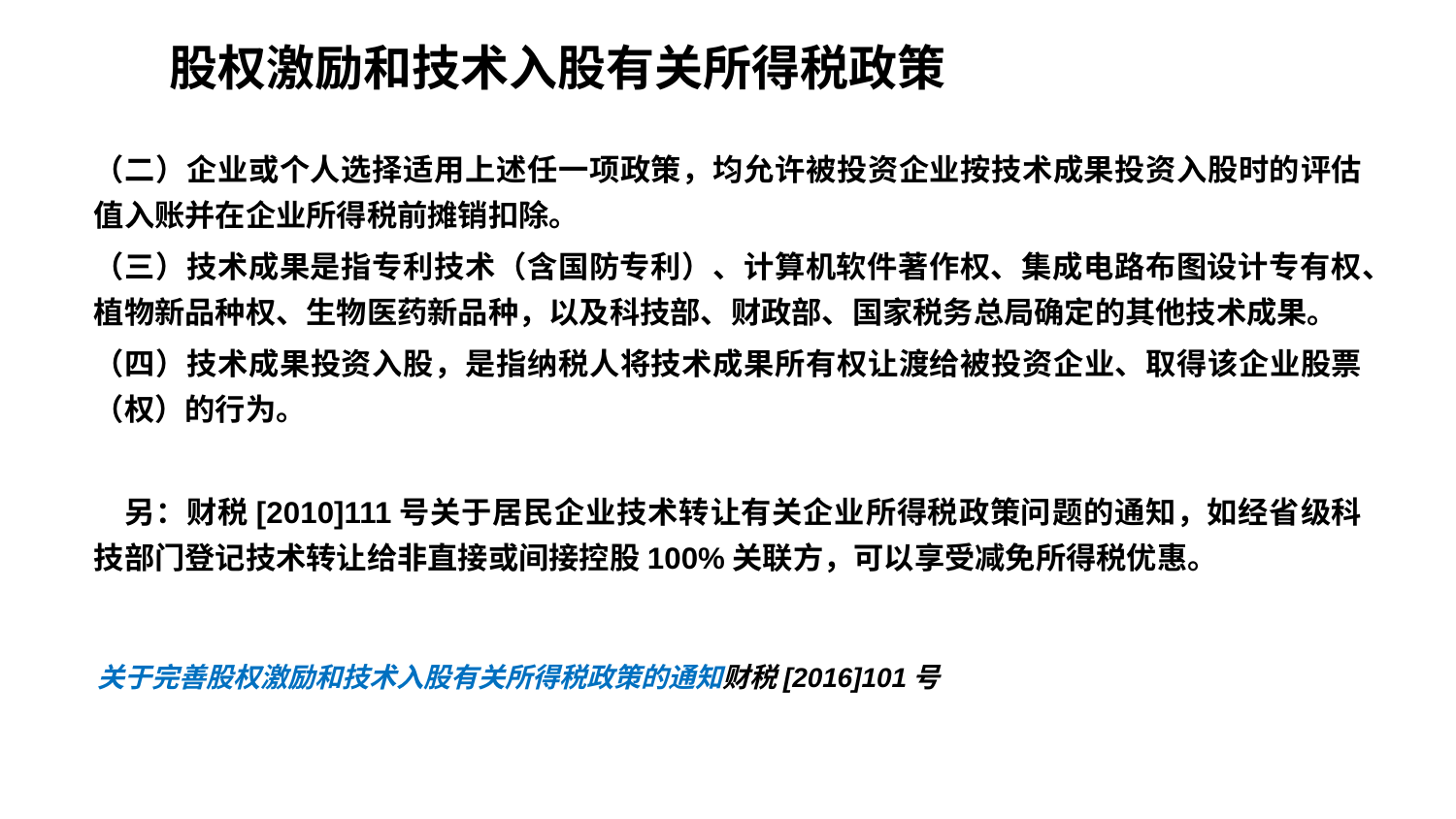

# 股权激励和技术入股有关所得税政策
（二）企业或个人选择适用上述任一项政策，均允许被投资企业按技术成果投资入股时的评估值入账并在企业所得税前摊销扣除。
（三）技术成果是指专利技术（含国防专利）、计算机软件著作权、集成电路布图设计专有权、植物新品种权、生物医药新品种，以及科技部、财政部、国家税务总局确定的其他技术成果。
（四）技术成果投资入股，是指纳税人将技术成果所有权让渡给被投资企业、取得该企业股票（权）的行为。

   另：财税[2010]111号关于居民企业技术转让有关企业所得税政策问题的通知，如经省级科技部门登记技术转让给非直接或间接控股100%关联方，可以享受减免所得税优惠。
关于完善股权激励和技术入股有关所得税政策的通知财税[2016]101号